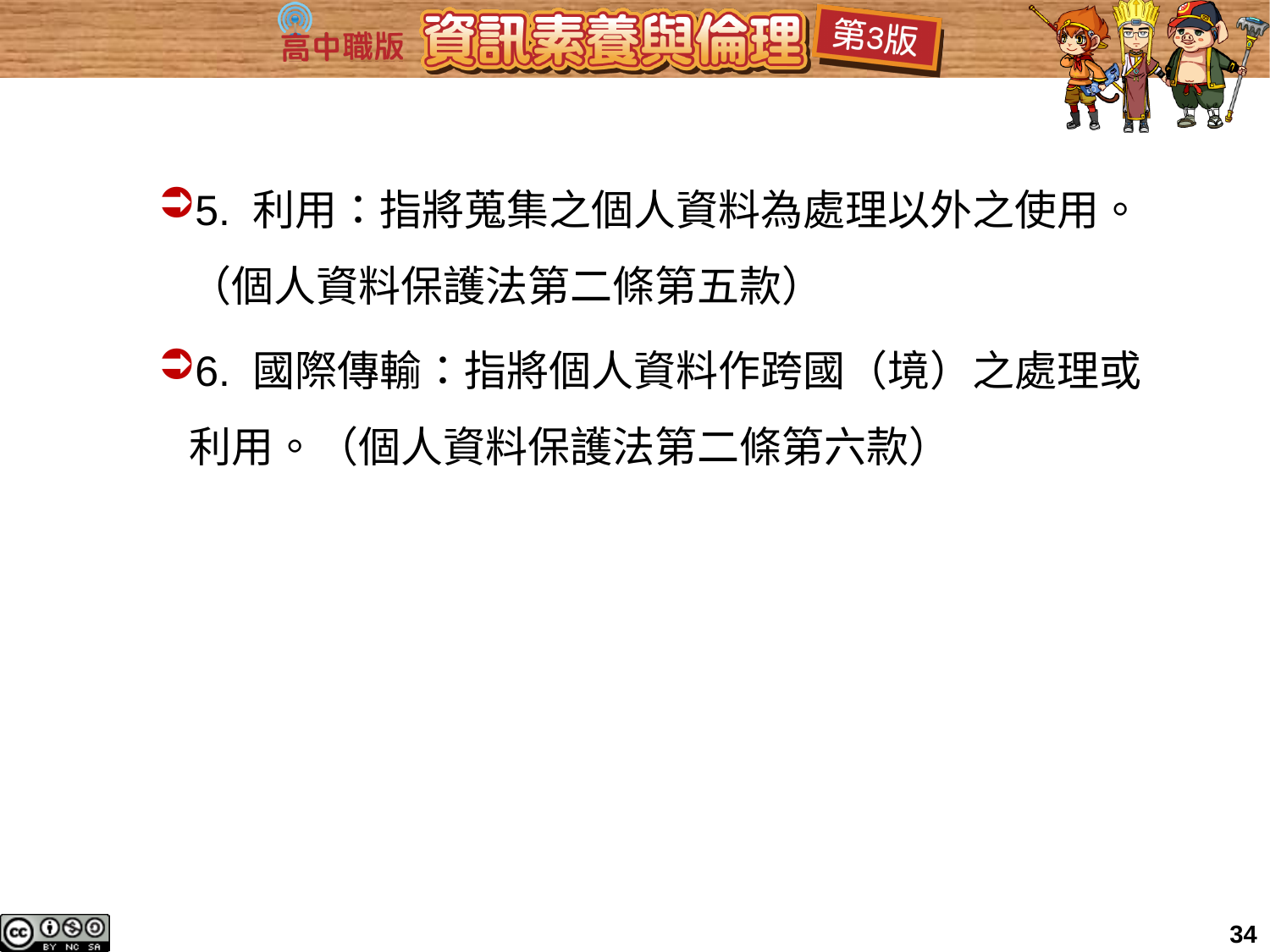

5. 利用：指將蒐集之個人資料為處理以外之使用。（個人資料保護法第二條第五款）
6. 國際傳輸：指將個人資料作跨國（境）之處理或利用。（個人資料保護法第二條第六款）

34